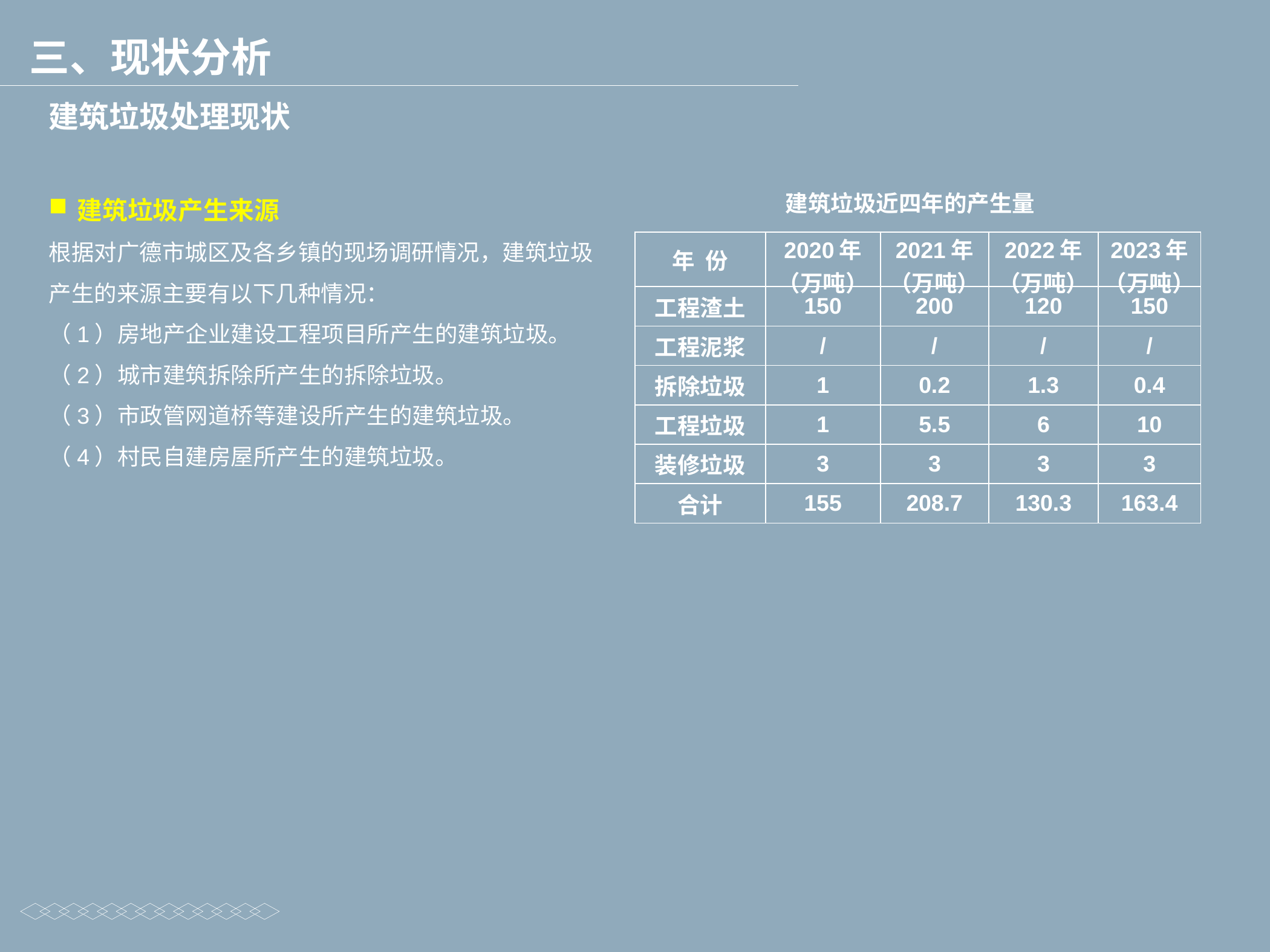

三、现状分析
建筑垃圾处理现状
建筑垃圾产生来源
根据对广德市城区及各乡镇的现场调研情况，建筑垃圾产生的来源主要有以下几种情况：
（1）房地产企业建设工程项目所产生的建筑垃圾。
（2）城市建筑拆除所产生的拆除垃圾。
（3）市政管网道桥等建设所产生的建筑垃圾。
（4）村民自建房屋所产生的建筑垃圾。
建筑垃圾近四年的产生量
| 年 份 | 2020年（万吨） | 2021年（万吨） | 2022年（万吨） | 2023年（万吨） |
| --- | --- | --- | --- | --- |
| 工程渣土 | 150 | 200 | 120 | 150 |
| 工程泥浆 | / | / | / | / |
| 拆除垃圾 | 1 | 0.2 | 1.3 | 0.4 |
| 工程垃圾 | 1 | 5.5 | 6 | 10 |
| 装修垃圾 | 3 | 3 | 3 | 3 |
| 合计 | 155 | 208.7 | 130.3 | 163.4 |